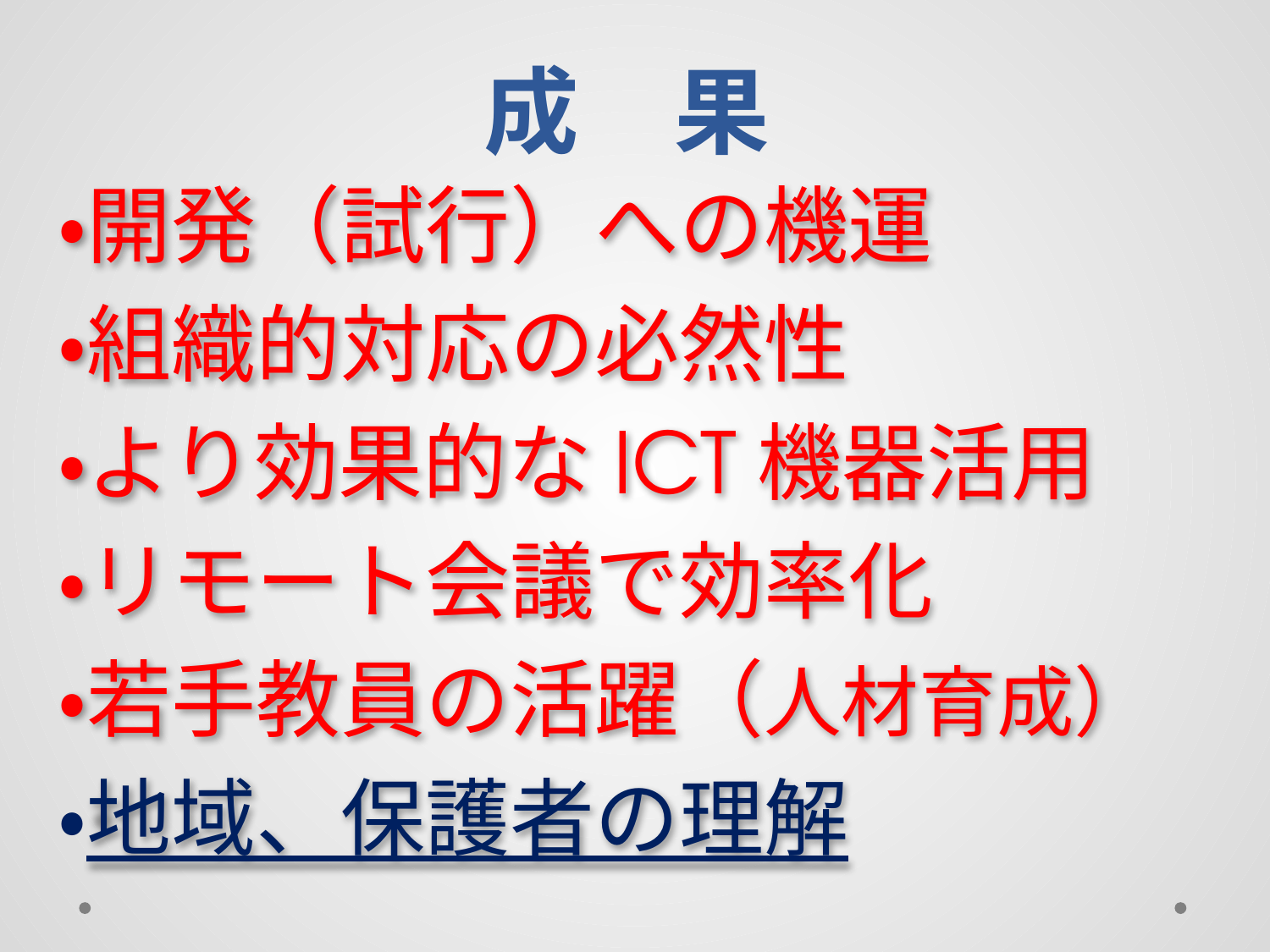

# 成　果
・開発（試行）への機運
・組織的対応の必然性
・より効果的なICT機器活用
・リモート会議で効率化
・若手教員の活躍（人材育成）
・地域、保護者の理解